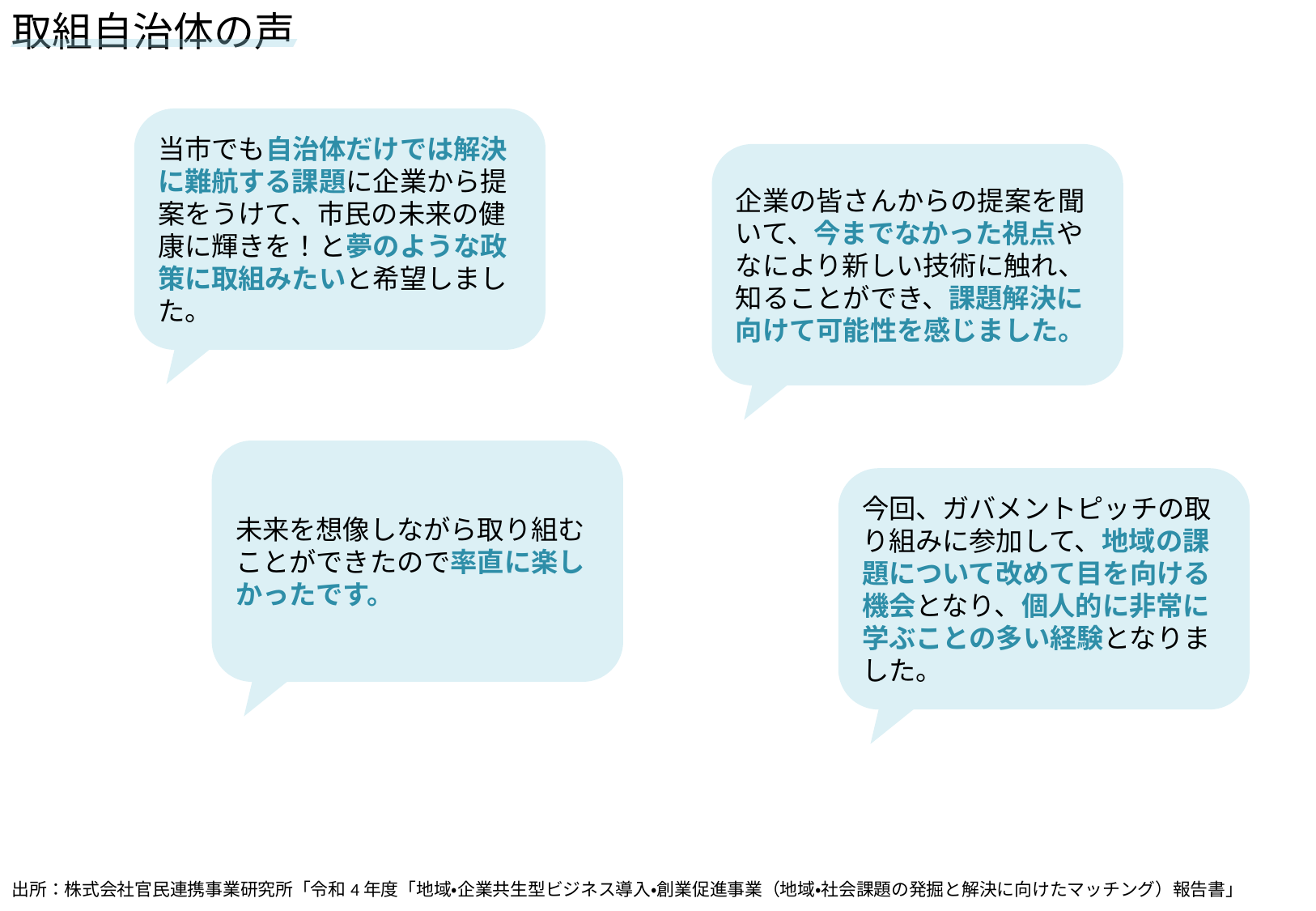

取組自治体の声

当市でも自治体だけでは解決に難航する課題に企業から提案をうけて、市民の未来の健康に輝きを！と夢のような政策に取組みたいと希望しました。

企業の皆さんからの提案を聞いて、今までなかった視点やなにより新しい技術に触れ、知ることができ、課題解決に向けて可能性を感じました。

未来を想像しながら取り組むことができたので率直に楽しかったです。

今回、ガバメントピッチの取り組みに参加して、地域の課題について改めて目を向ける機会となり、個人的に非常に学ぶことの多い経験となりました。

出所：株式会社官民連携事業研究所「令和4年度「地域・企業共生型ビジネス導入・創業促進事業（地域・社会課題の発掘と解決に向けたマッチング）報告書」